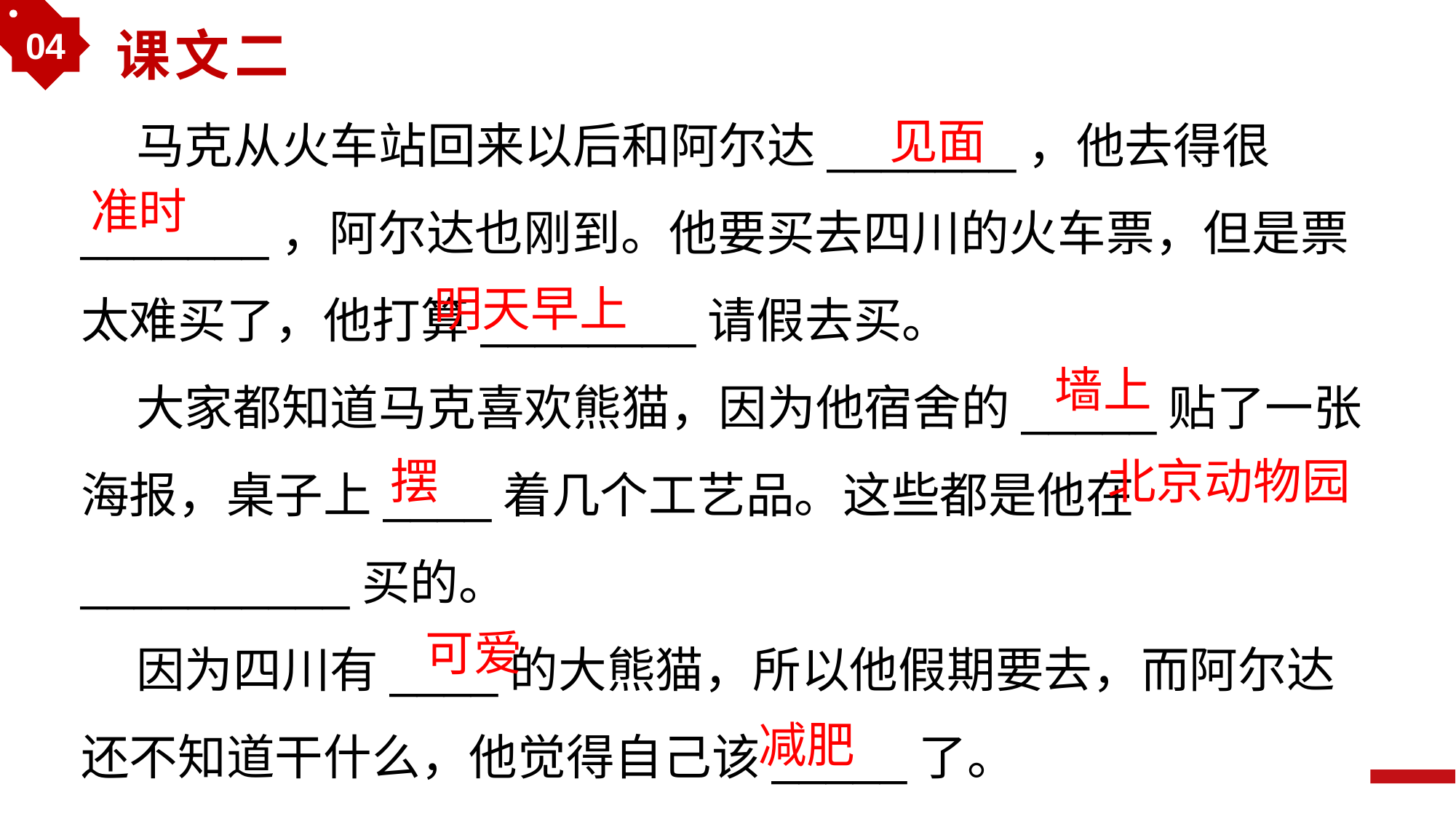

04
课文二
    马克从火车站回来以后和阿尔达_______，他去得很_______，阿尔达也刚到。他要买去四川的火车票，但是票太难买了，他打算________请假去买。
    大家都知道马克喜欢熊猫，因为他宿舍的_____贴了一张海报，桌子上____着几个工艺品。这些都是他在__________买的。
    因为四川有____的大熊猫，所以他假期要去，而阿尔达还不知道干什么，他觉得自己该_____了。
见面
准时
明天早上
墙上
摆
北京动物园
可爱
减肥